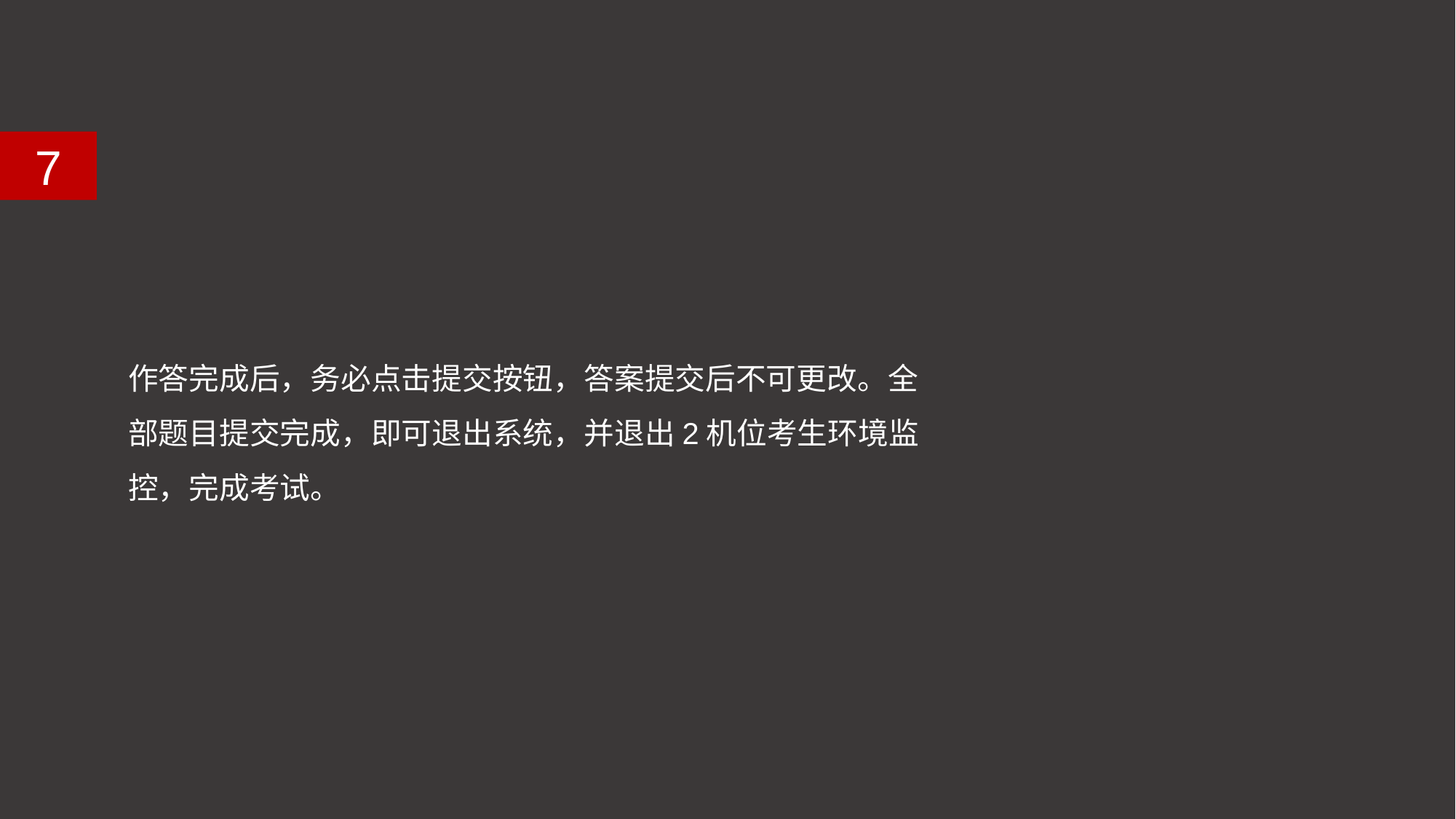

7
作答完成后，务必点击提交按钮，答案提交后不可更改。全部题目提交完成，即可退出系统，并退出2机位考生环境监控，完成考试。